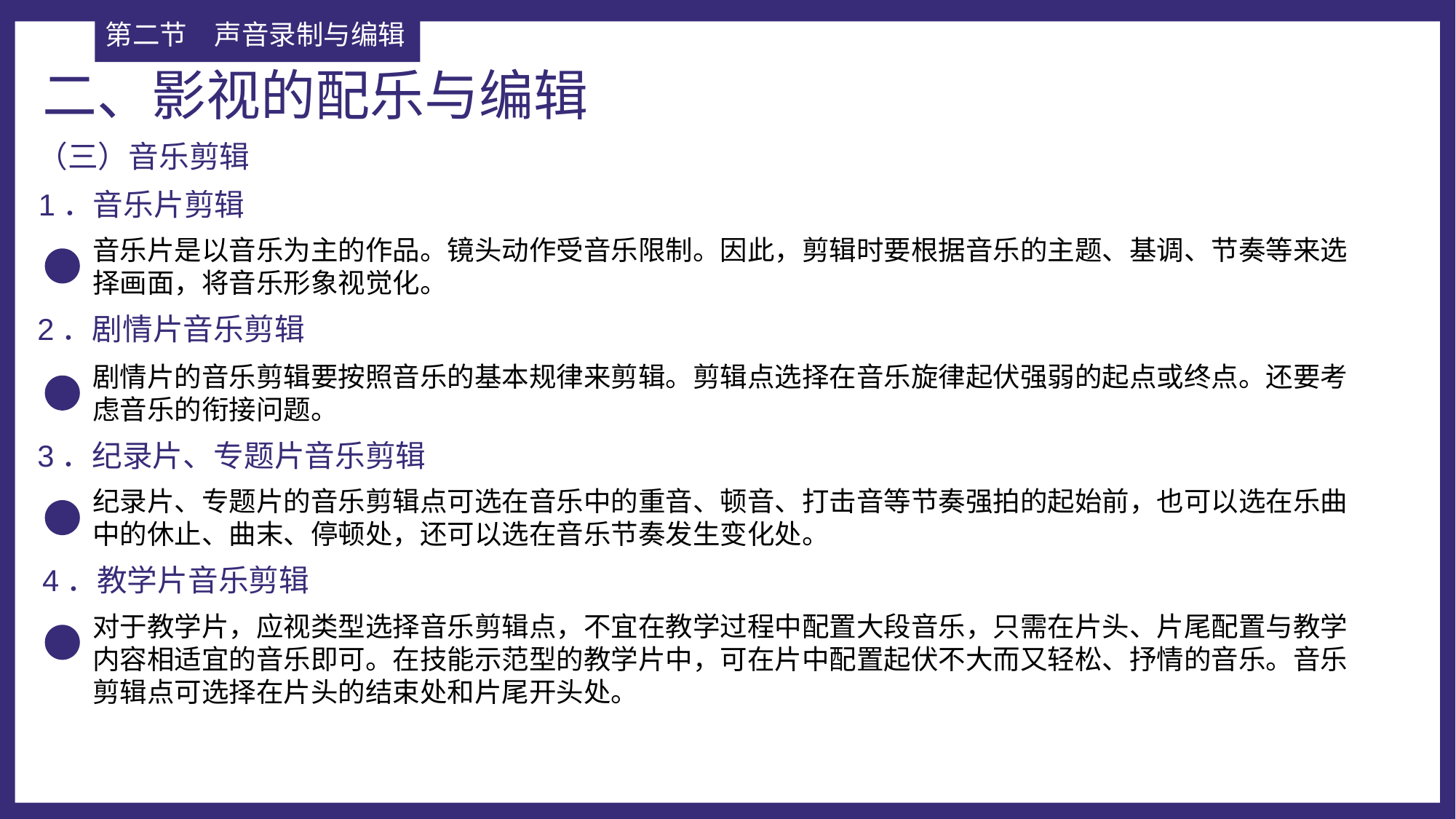

第二节	声音录制与编辑
二、影视的配乐与编辑
（三）音乐剪辑
1．音乐片剪辑
音乐片是以音乐为主的作品。镜头动作受音乐限制。因此，剪辑时要根据音乐的主题、基调、节奏等来选择画面，将音乐形象视觉化。

2．剧情片音乐剪辑
剧情片的音乐剪辑要按照音乐的基本规律来剪辑。剪辑点选择在音乐旋律起伏强弱的起点或终点。还要考虑音乐的衔接问题。

3．纪录片、专题片音乐剪辑
纪录片、专题片的音乐剪辑点可选在音乐中的重音、顿音、打击音等节奏强拍的起始前，也可以选在乐曲中的休止、曲末、停顿处，还可以选在音乐节奏发生变化处。

4．教学片音乐剪辑
对于教学片，应视类型选择音乐剪辑点，不宜在教学过程中配置大段音乐，只需在片头、片尾配置与教学内容相适宜的音乐即可。在技能示范型的教学片中，可在片中配置起伏不大而又轻松、抒情的音乐。音乐剪辑点可选择在片头的结束处和片尾开头处。